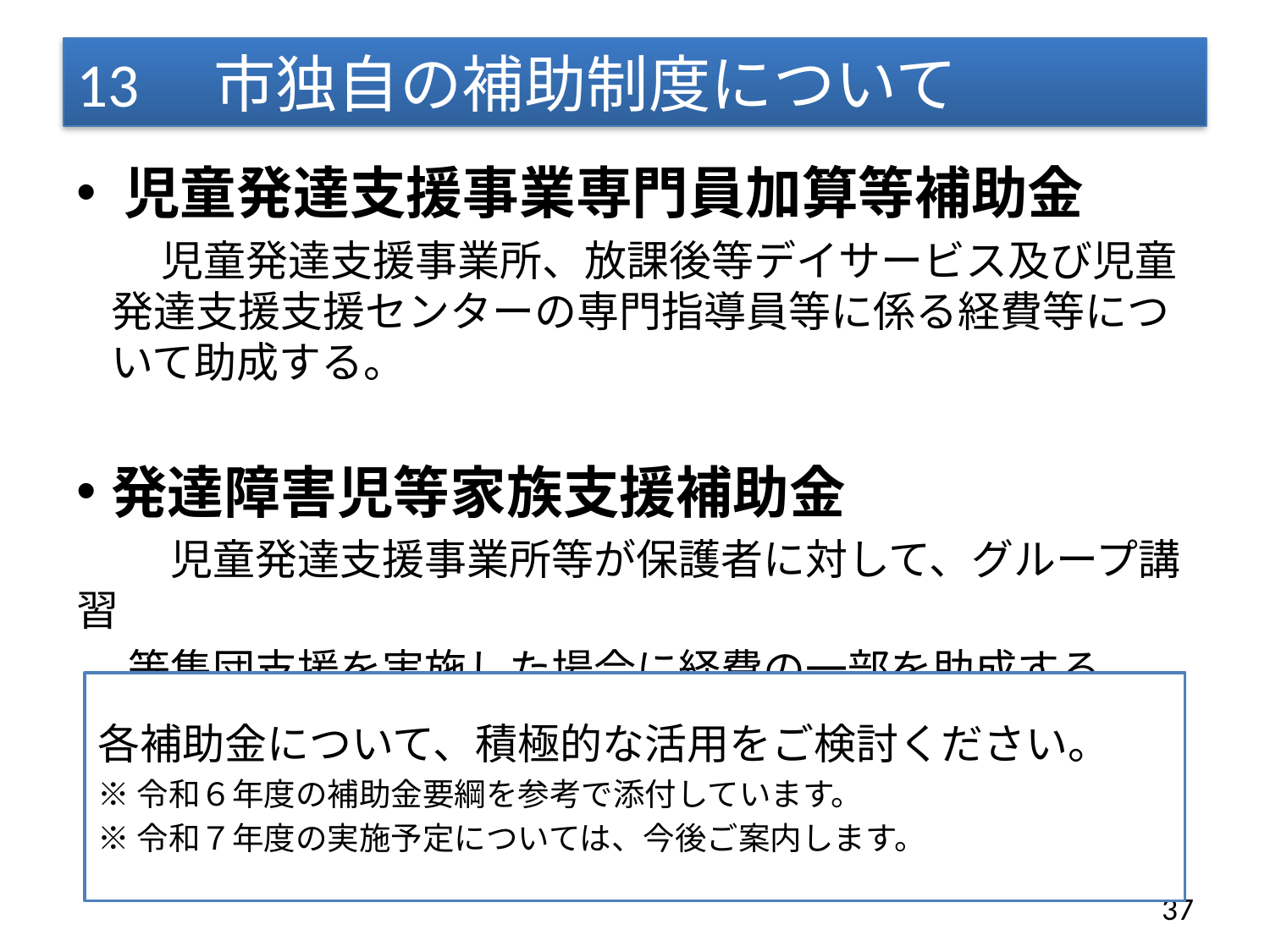

# 13　市独自の補助制度について
児童発達支援事業専門員加算等補助金
　　児童発達支援事業所、放課後等デイサービス及び児童発達支援支援センターの専門指導員等に係る経費等について助成する。

発達障害児等家族支援補助金
　　 児童発達支援事業所等が保護者に対して、グループ講習
　 等集団支援を実施した場合に経費の一部を助成する。

各補助金について、積極的な活用をご検討ください。
※令和６年度の補助金要綱を参考で添付しています。
※令和７年度の実施予定については、今後ご案内します。
37